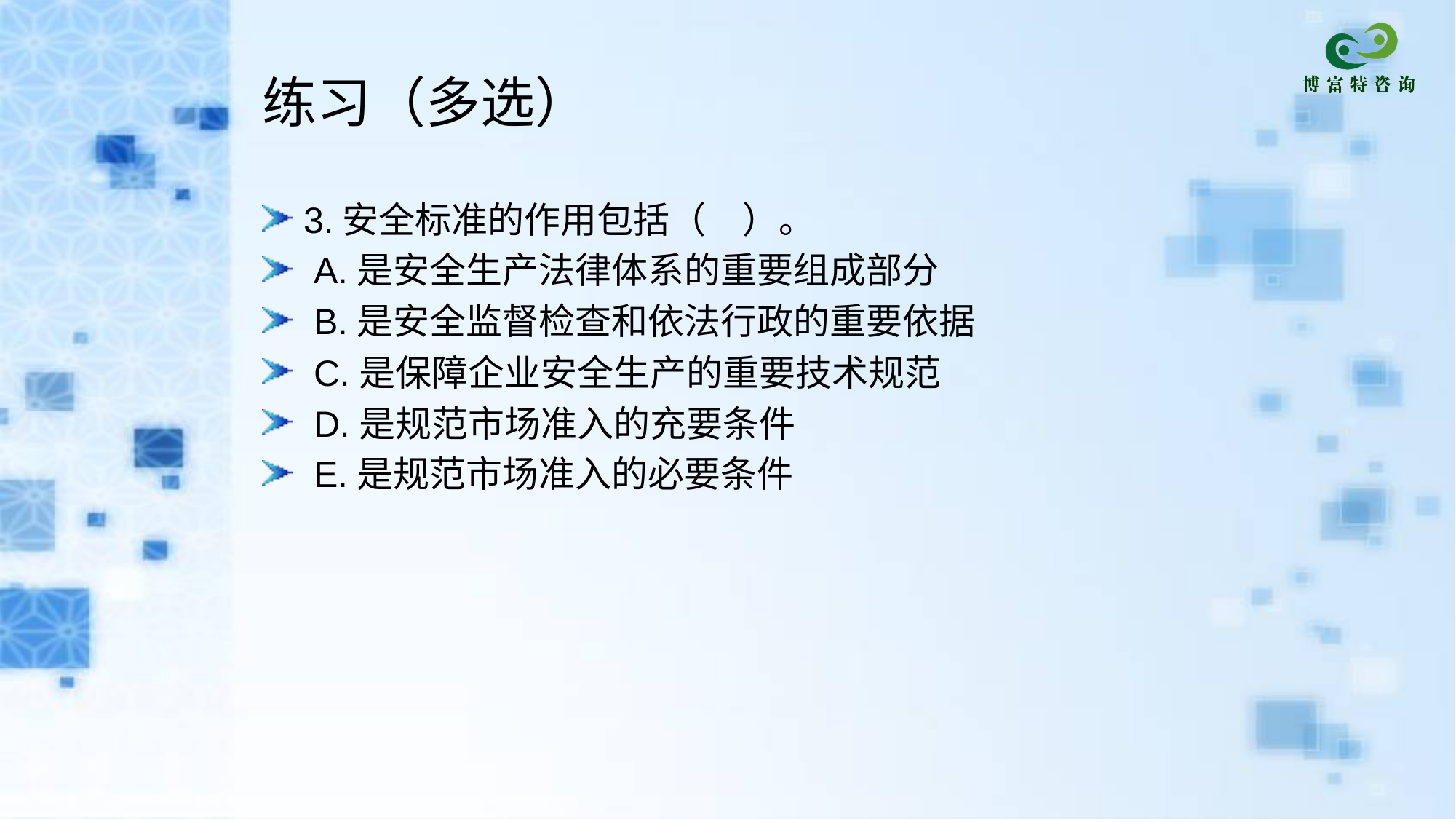

练习（多选）
3.安全标准的作用包括（　）。
 A.是安全生产法律体系的重要组成部分
 B.是安全监督检查和依法行政的重要依据
 C.是保障企业安全生产的重要技术规范
 D.是规范市场准入的充要条件
 E.是规范市场准入的必要条件